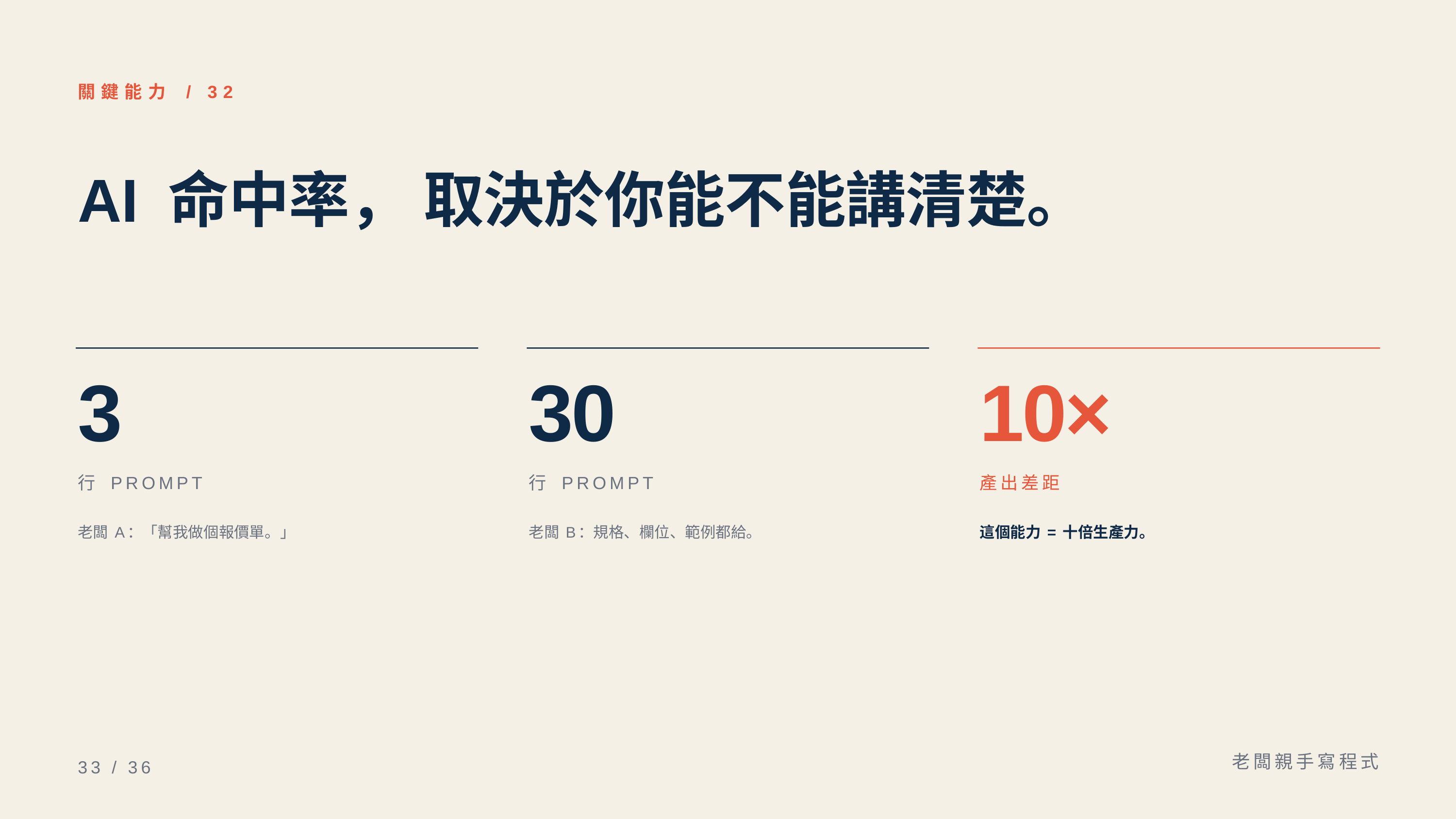

關鍵能力 / 32
AI 命中率， 取決於你能不能講清楚。

3
30
10×
行 PROMPT
行 PROMPT
產出差距
老闆 A：「幫我做個報價單。」
老闆 B：規格、欄位、範例都給。
這個能力 = 十倍生產力。
老闆親手寫程式
33 / 36